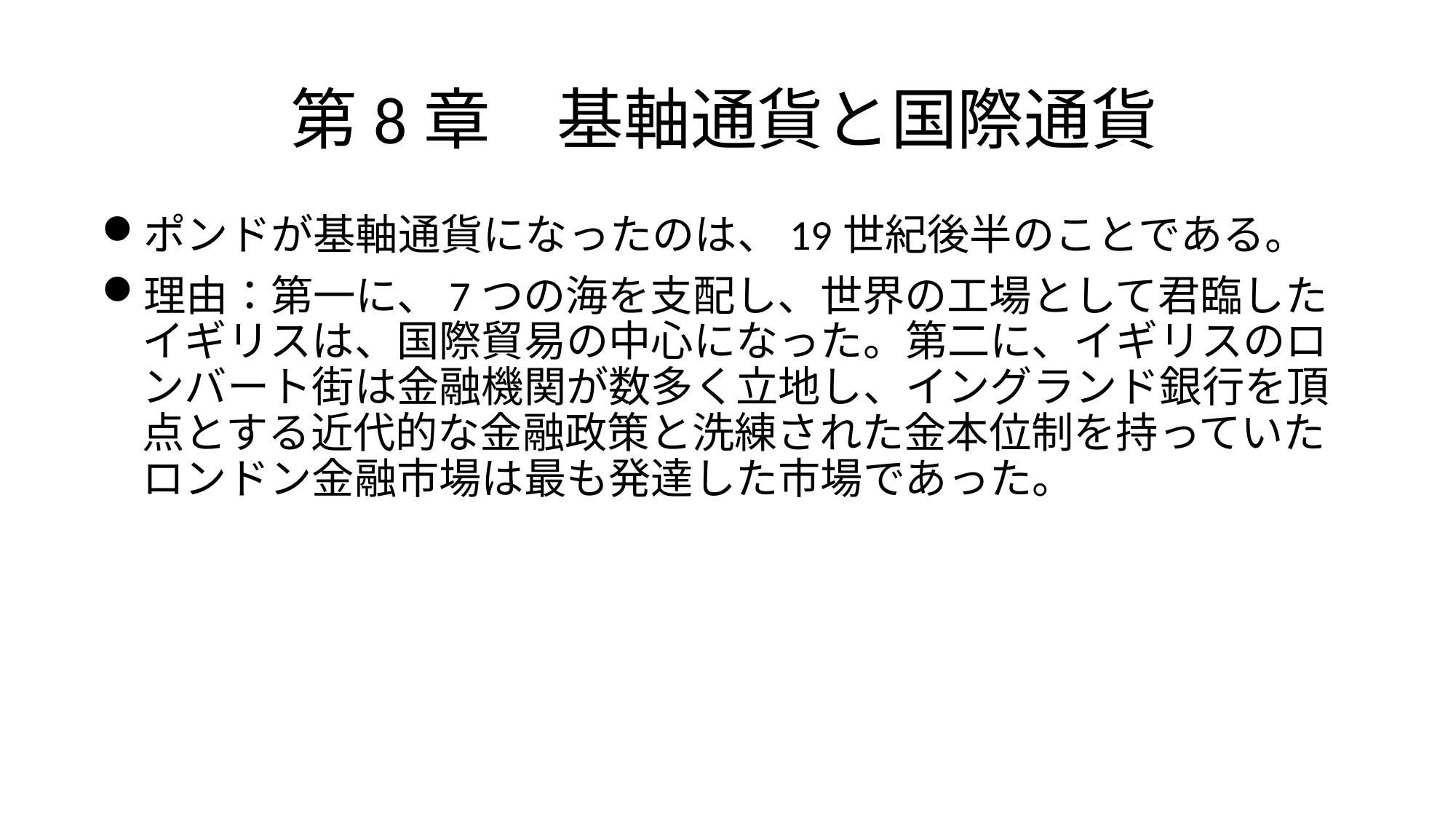

# 第8章　基軸通貨と国際通貨
ポンドが基軸通貨になったのは、19世紀後半のことである。
理由：第一に、7つの海を支配し、世界の工場として君臨したイギリスは、国際貿易の中心になった。第二に、イギリスのロンバート街は金融機関が数多く立地し、イングランド銀行を頂点とする近代的な金融政策と洗練された金本位制を持っていたロンドン金融市場は最も発達した市場であった。